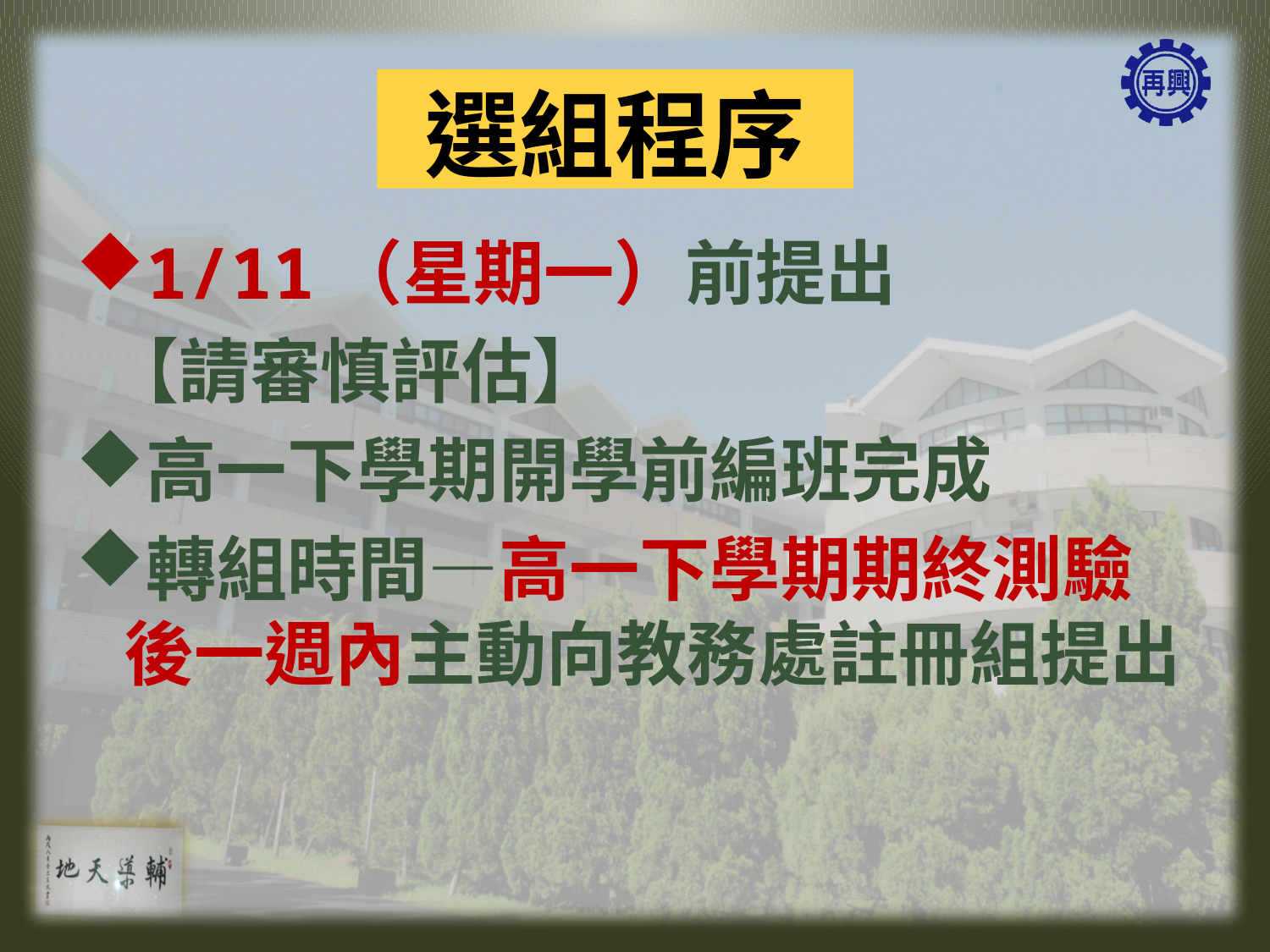

# 選組程序
1/11（星期一）前提出
 【請審慎評估】
高一下學期開學前編班完成
轉組時間—高一下學期期終測驗後一週內主動向教務處註冊組提出